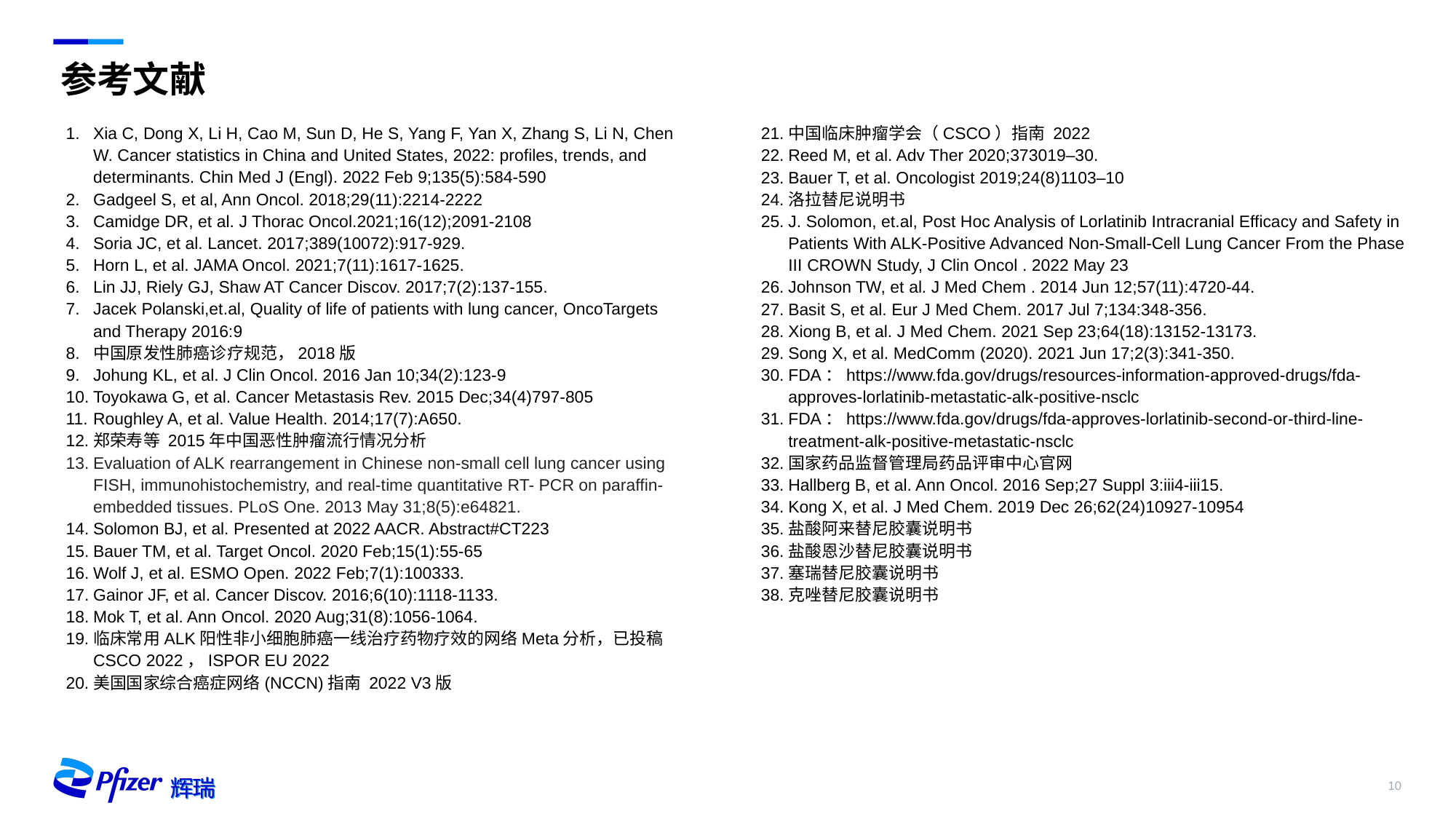

# 参考文献
Xia C, Dong X, Li H, Cao M, Sun D, He S, Yang F, Yan X, Zhang S, Li N, Chen W. Cancer statistics in China and United States, 2022: profiles, trends, and determinants. Chin Med J (Engl). 2022 Feb 9;135(5):584-590
Gadgeel S, et al, Ann Oncol. 2018;29(11):2214-2222
Camidge DR, et al. J Thorac Oncol.2021;16(12);2091-2108
Soria JC, et al. Lancet. 2017;389(10072):917-929.
Horn L, et al. JAMA Oncol. 2021;7(11):1617-1625.
Lin JJ, Riely GJ, Shaw AT Cancer Discov. 2017;7(2):137-155.
Jacek Polanski,et.al, Quality of life of patients with lung cancer, OncoTargets and Therapy 2016:9
中国原发性肺癌诊疗规范，2018版
Johung KL, et al. J Clin Oncol. 2016 Jan 10;34(2):123-9
Toyokawa G, et al. Cancer Metastasis Rev. 2015 Dec;34(4)797-805
Roughley A, et al. Value Health. 2014;17(7):A650.
郑荣寿等 2015年中国恶性肿瘤流行情况分析
Evaluation of ALK rearrangement in Chinese non-small cell lung cancer using FISH, immunohistochemistry, and real-time quantitative RT- PCR on paraffin-embedded tissues. PLoS One. 2013 May 31;8(5):e64821.
Solomon BJ, et al. Presented at 2022 AACR. Abstract#CT223
Bauer TM, et al. Target Oncol. 2020 Feb;15(1):55-65
Wolf J, et al. ESMO Open. 2022 Feb;7(1):100333.
Gainor JF, et al. Cancer Discov. 2016;6(10):1118-1133.
Mok T, et al. Ann Oncol. 2020 Aug;31(8):1056-1064.
临床常用ALK阳性非小细胞肺癌一线治疗药物疗效的网络Meta分析，已投稿CSCO 2022，ISPOR EU 2022
美国国家综合癌症网络(NCCN)指南 2022 V3版

中国临床肿瘤学会（CSCO）指南 2022
Reed M, et al. Adv Ther 2020;373019‒30.
Bauer T, et al. Oncologist 2019;24(8)1103‒10
洛拉替尼说明书
J. Solomon, et.al, Post Hoc Analysis of Lorlatinib Intracranial Efficacy and Safety in Patients With ALK-Positive Advanced Non-Small-Cell Lung Cancer From the Phase III CROWN Study, J Clin Oncol . 2022 May 23
Johnson TW, et al. J Med Chem . 2014 Jun 12;57(11):4720-44.
Basit S, et al. Eur J Med Chem. 2017 Jul 7;134:348-356.
Xiong B, et al. J Med Chem. 2021 Sep 23;64(18):13152-13173.
Song X, et al. MedComm (2020). 2021 Jun 17;2(3):341-350.
FDA：https://www.fda.gov/drugs/resources-information-approved-drugs/fda-approves-lorlatinib-metastatic-alk-positive-nsclc
FDA：https://www.fda.gov/drugs/fda-approves-lorlatinib-second-or-third-line-treatment-alk-positive-metastatic-nsclc
国家药品监督管理局药品评审中心官网
Hallberg B, et al. Ann Oncol. 2016 Sep;27 Suppl 3:iii4-iii15.
Kong X, et al. J Med Chem. 2019 Dec 26;62(24)10927-10954
盐酸阿来替尼胶囊说明书
盐酸恩沙替尼胶囊说明书
塞瑞替尼胶囊说明书
克唑替尼胶囊说明书